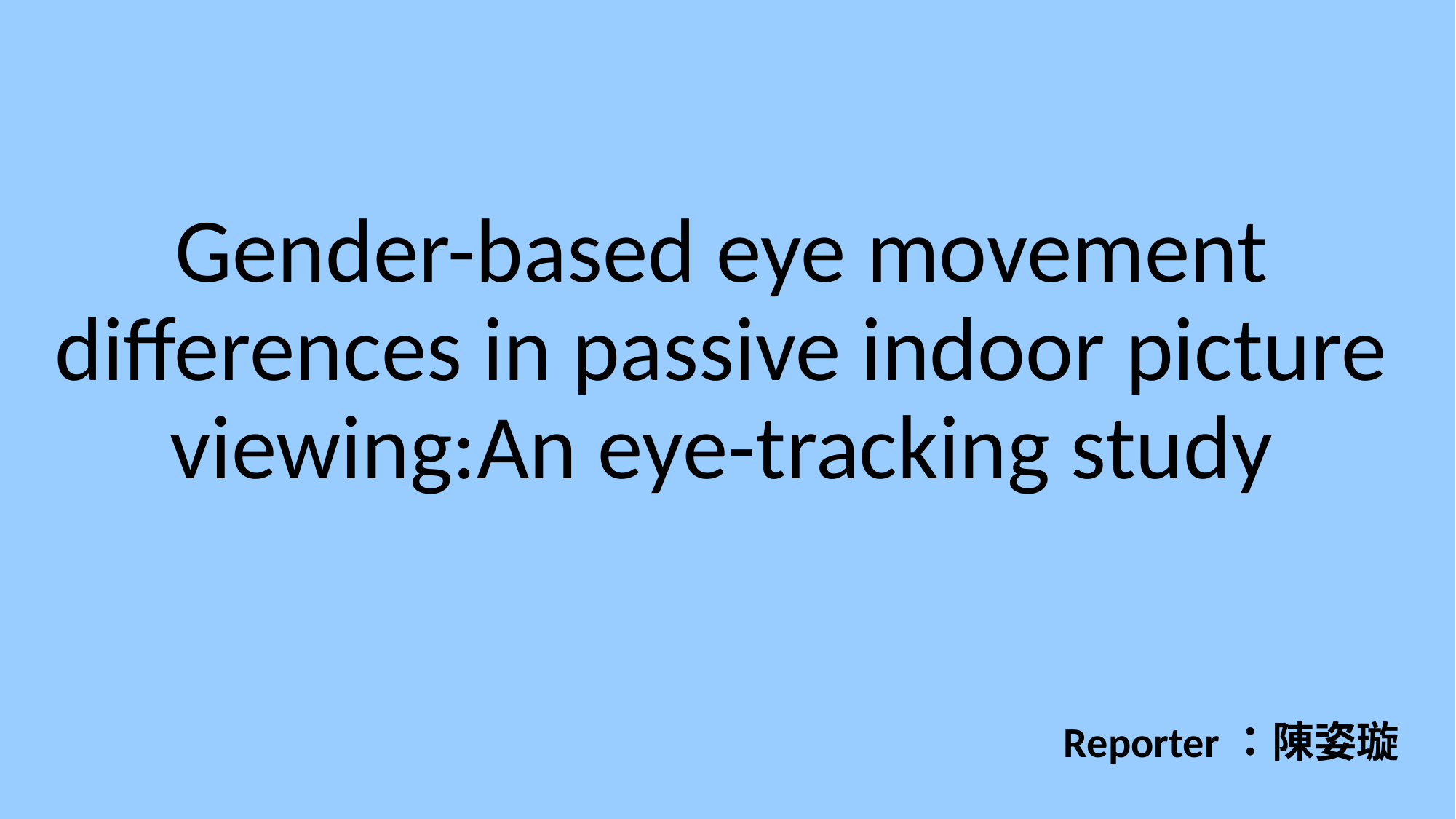

# Gender-based eye movement differences in passive indoor picture viewing:An eye-tracking study
Reporter：陳姿璇